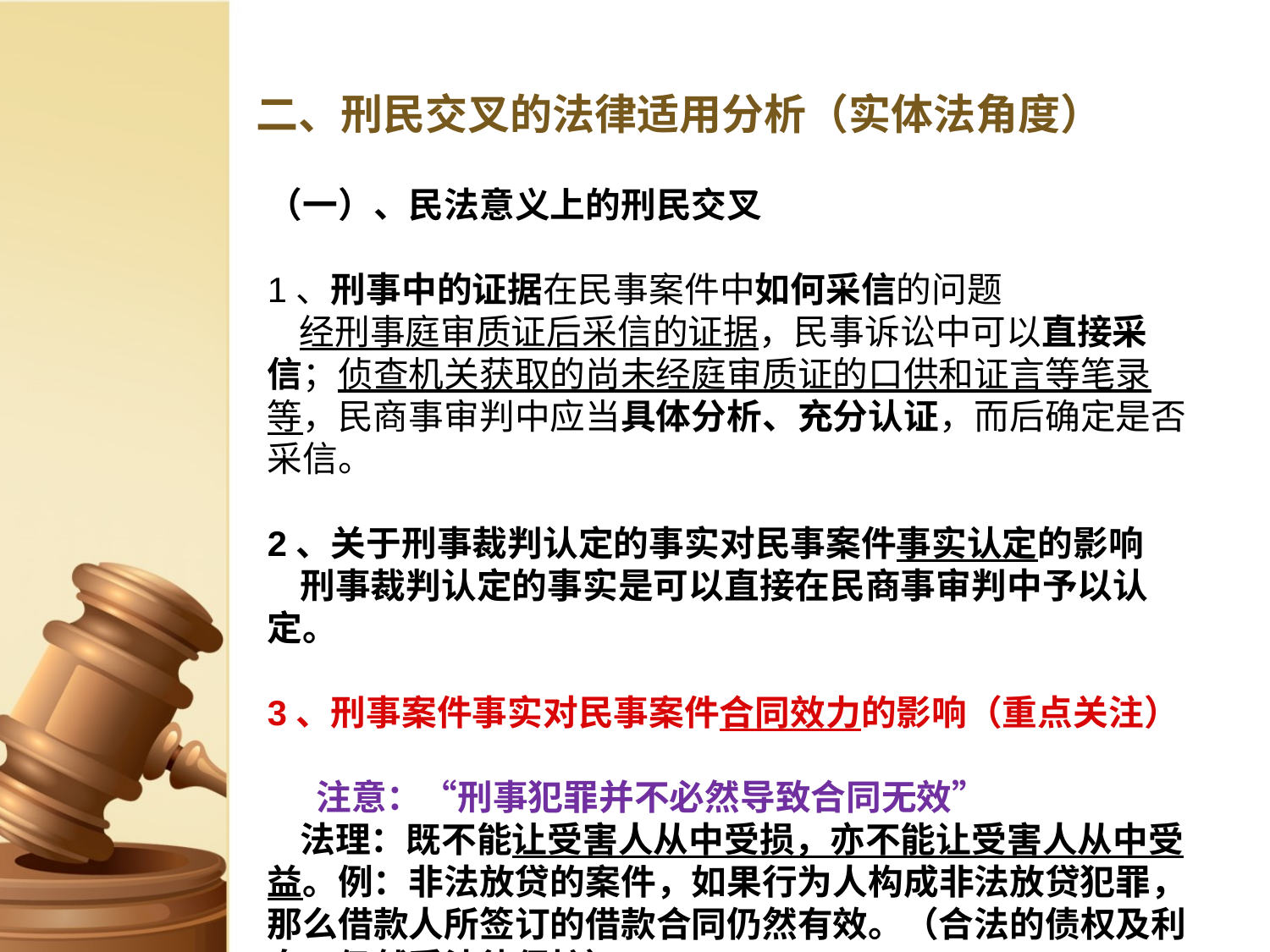

# 二、刑民交叉的法律适用分析（实体法角度）
（一）、民法意义上的刑民交叉

1、刑事中的证据在民事案件中如何采信的问题
   经刑事庭审质证后采信的证据，民事诉讼中可以直接采信；侦查机关获取的尚未经庭审质证的口供和证言等笔录等，民商事审判中应当具体分析、充分认证，而后确定是否采信。

2、关于刑事裁判认定的事实对民事案件事实认定的影响
   刑事裁判认定的事实是可以直接在民商事审判中予以认定。

3、刑事案件事实对民事案件合同效力的影响（重点关注）

     注意：“刑事犯罪并不必然导致合同无效”
   法理：既不能让受害人从中受损，亦不能让受害人从中受益。例：非法放贷的案件，如果行为人构成非法放贷犯罪，那么借款人所签订的借款合同仍然有效。（合法的债权及利息，仍然受法律保护）